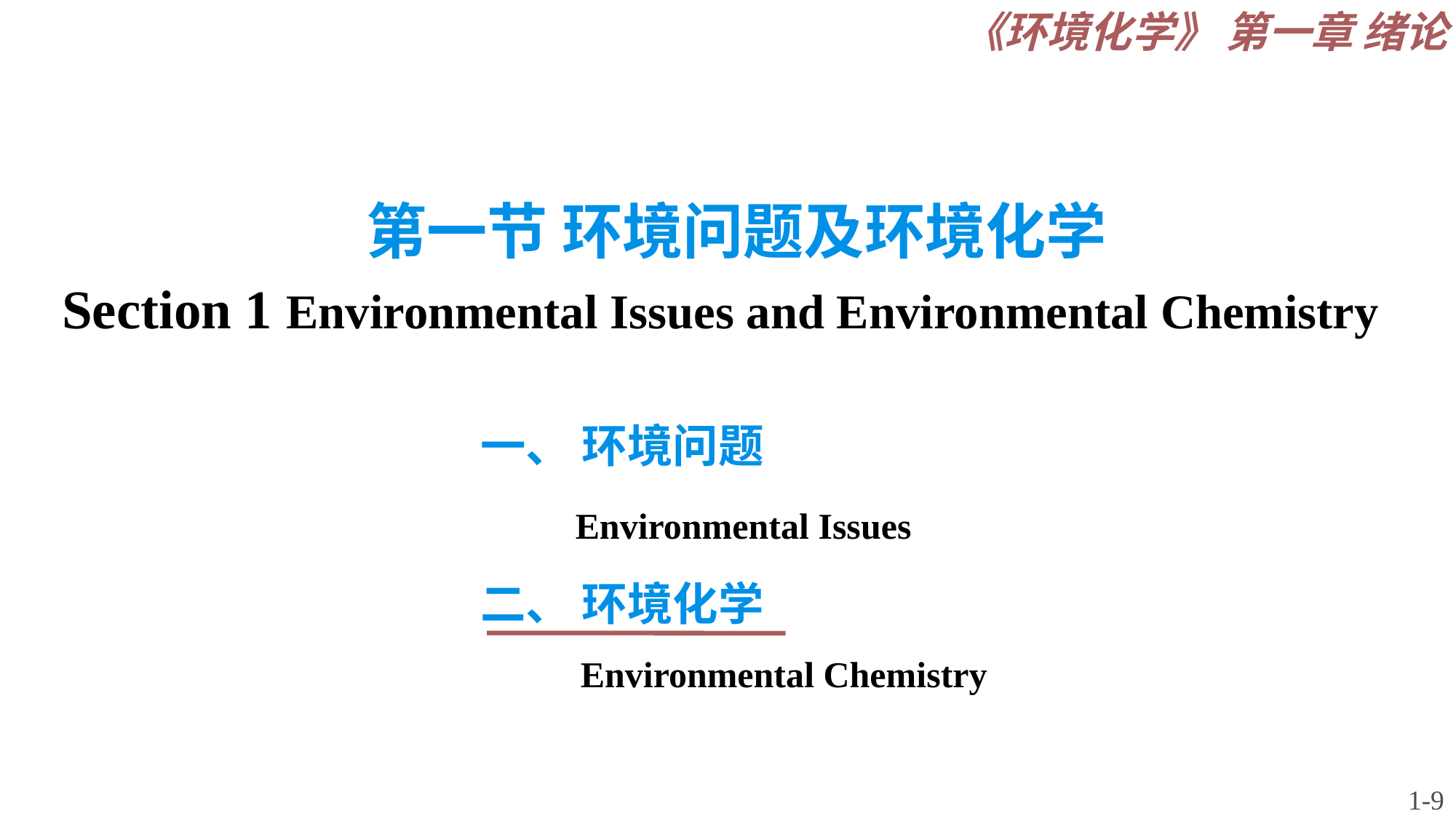

《环境化学》 第一章 绪论
# 第一节 环境问题及环境化学 Section 1 Environmental Issues and Environmental Chemistry
一、 环境问题
         Environmental Issues
二、 环境化学
           Environmental Chemistry

1-9